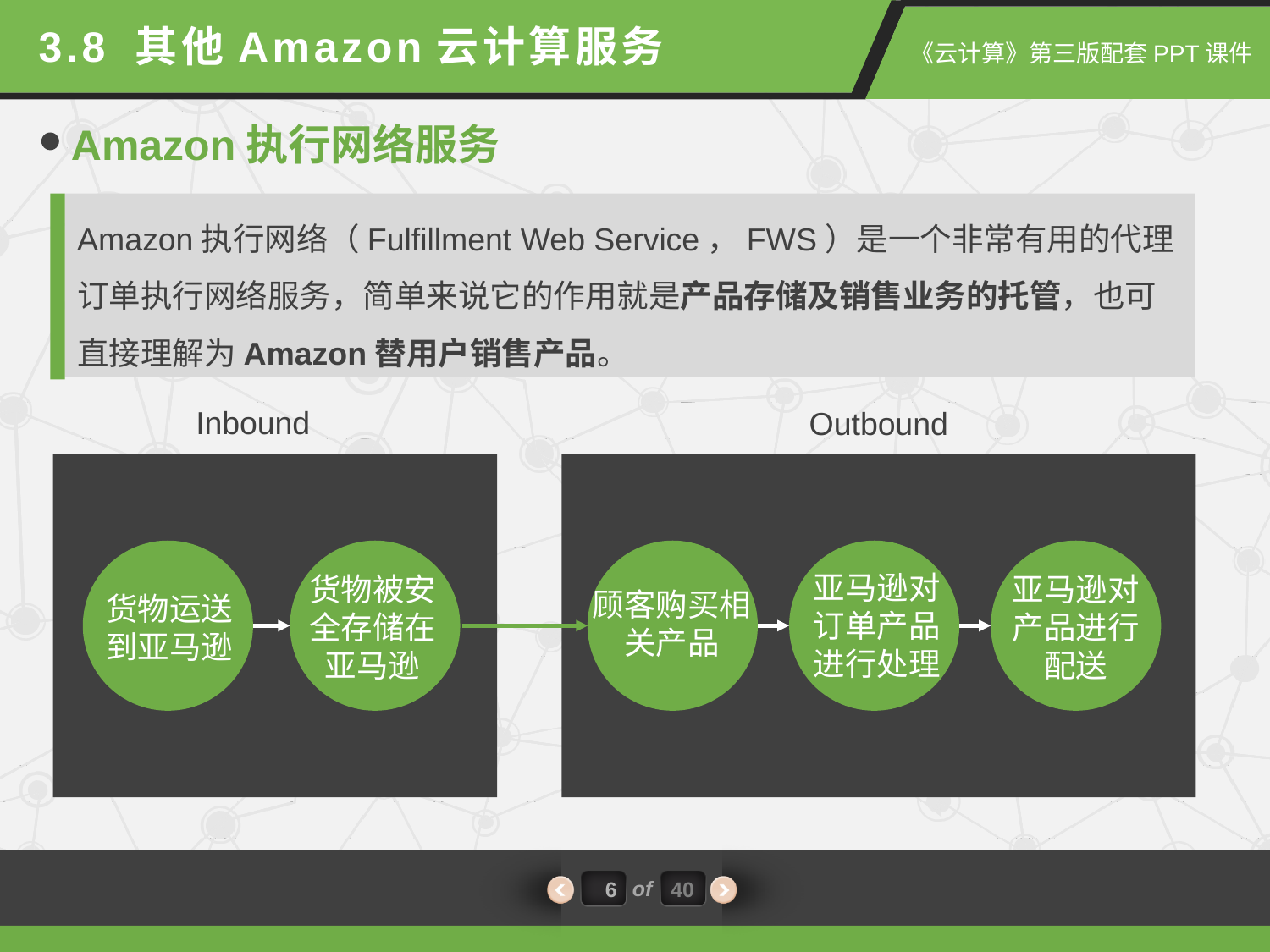

3.8 其他Amazon云计算服务
Amazon执行网络服务

Amazon执行网络（Fulfillment Web Service，FWS）是一个非常有用的代理订单执行网络服务，简单来说它的作用就是产品存储及销售业务的托管，也可直接理解为Amazon替用户销售产品。
Inbound
Outbound

亚马逊对订单产品进行处理
货物被安全存储在亚马逊
亚马逊对产品进行配送
顾客购买相关产品
货物运送到亚马逊
6